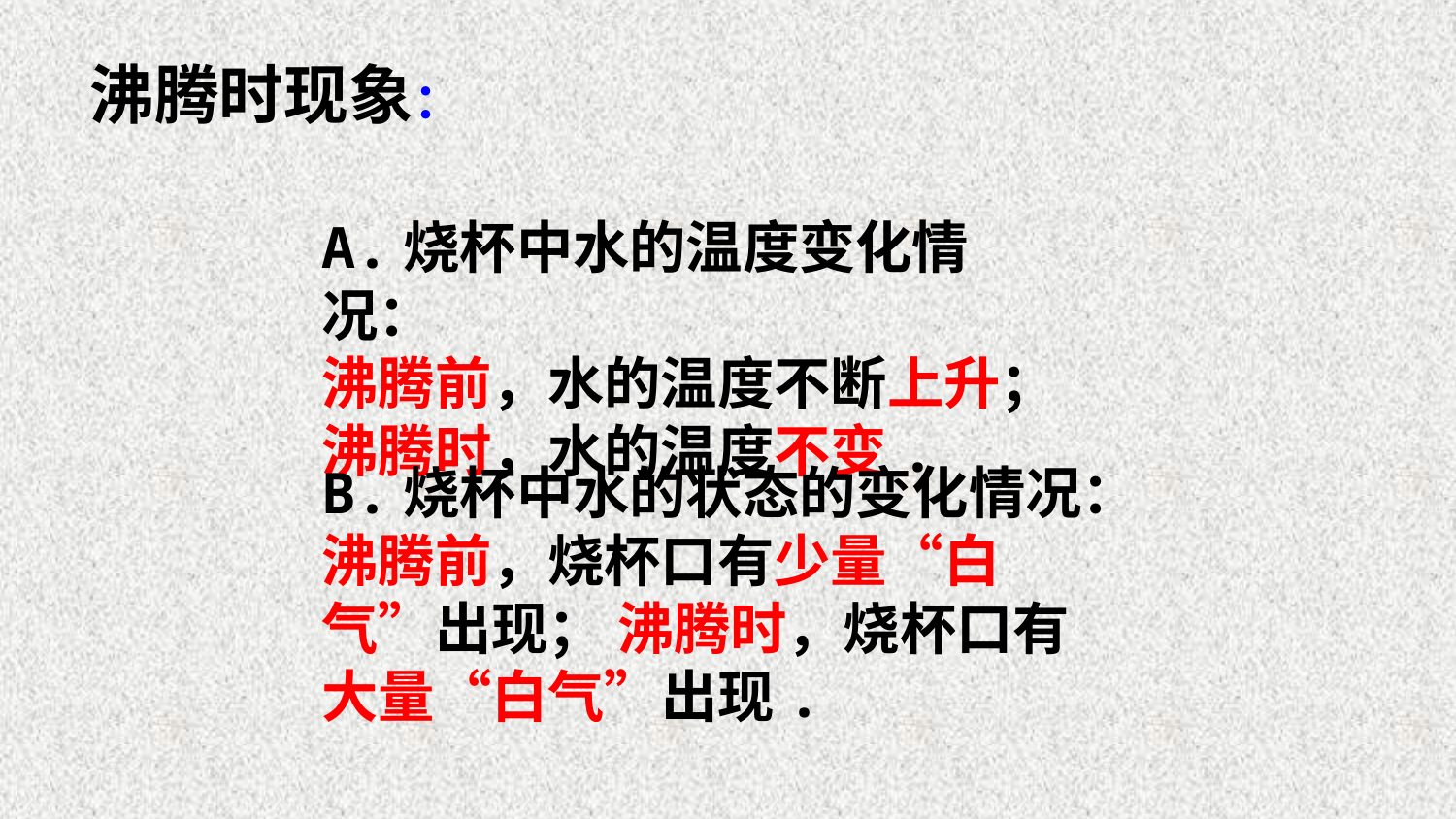

沸腾时现象：
A.烧杯中水的温度变化情况：
沸腾前，水的温度不断上升；
沸腾时，水的温度不变.
B.烧杯中水的状态的变化情况：
沸腾前，烧杯口有少量“白气”出现； 沸腾时，烧杯口有大量“白气”出现.